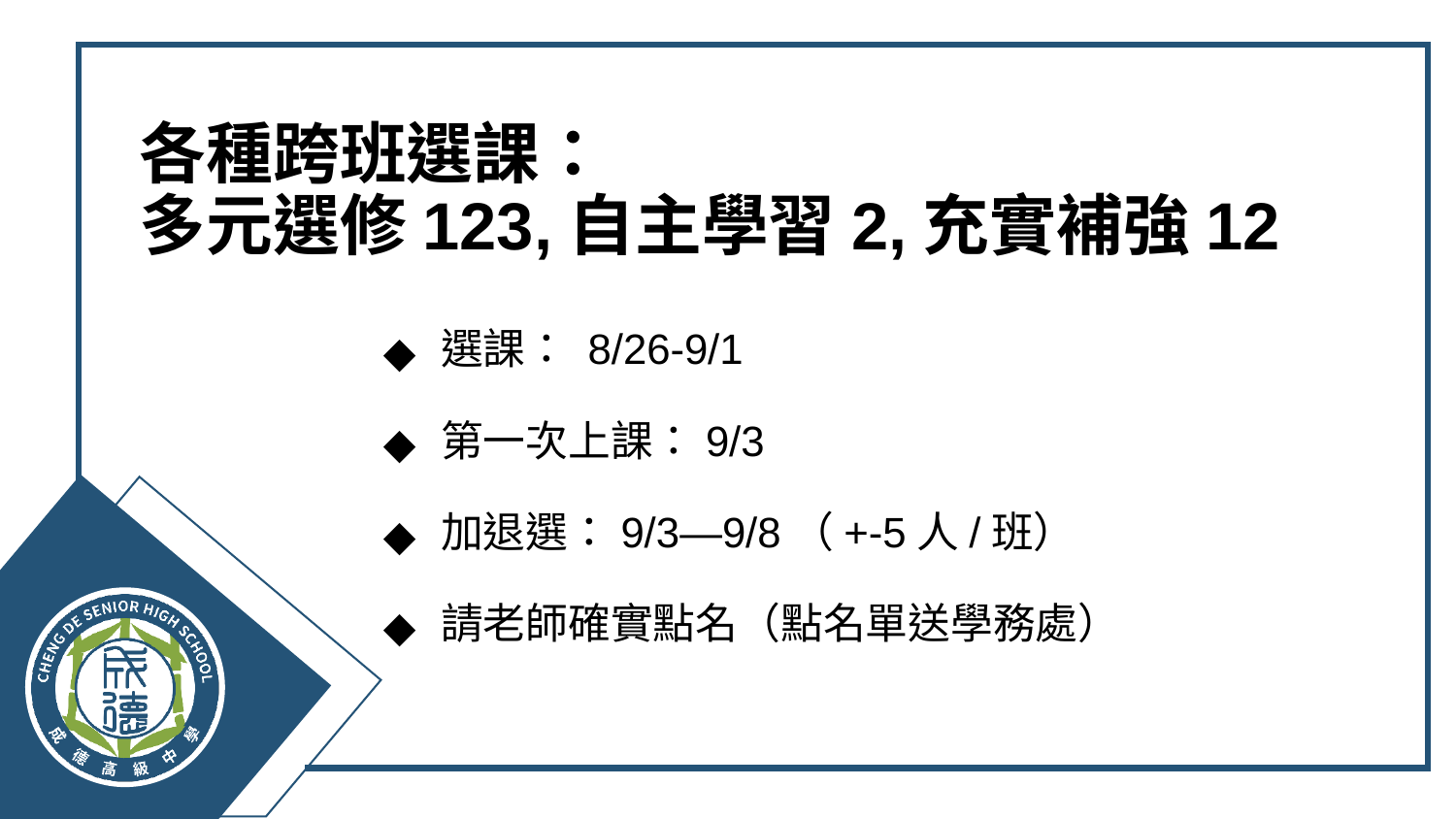

# 各種跨班選課： 多元選修123,自主學習2,充實補強12
選課： 8/26-9/1
第一次上課：9/3
加退選：9/3—9/8（+-5人/班）
請老師確實點名（點名單送學務處）